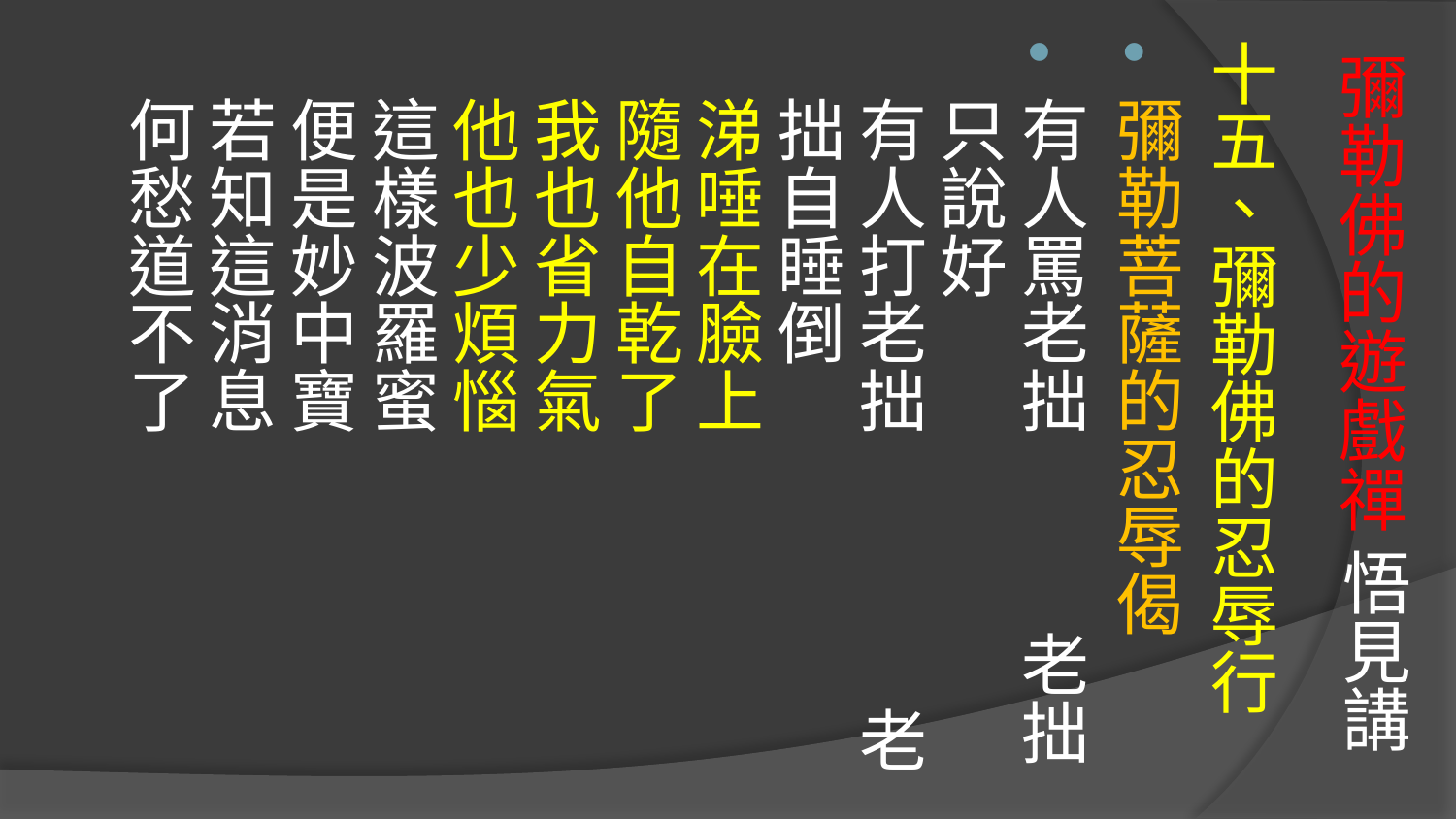

十五、彌勒佛的忍辱行
彌勒菩薩的忍辱偈
有人罵老拙             老拙只說好
有人打老拙                  老拙自睡倒 
涕唾在臉上                   隨他自乾了 
我也省力氣                   他也少煩惱 
這樣波羅蜜                   便是妙中寶 
若知這消息                       何愁道不了

# 彌勒佛的遊戲禪 悟見講